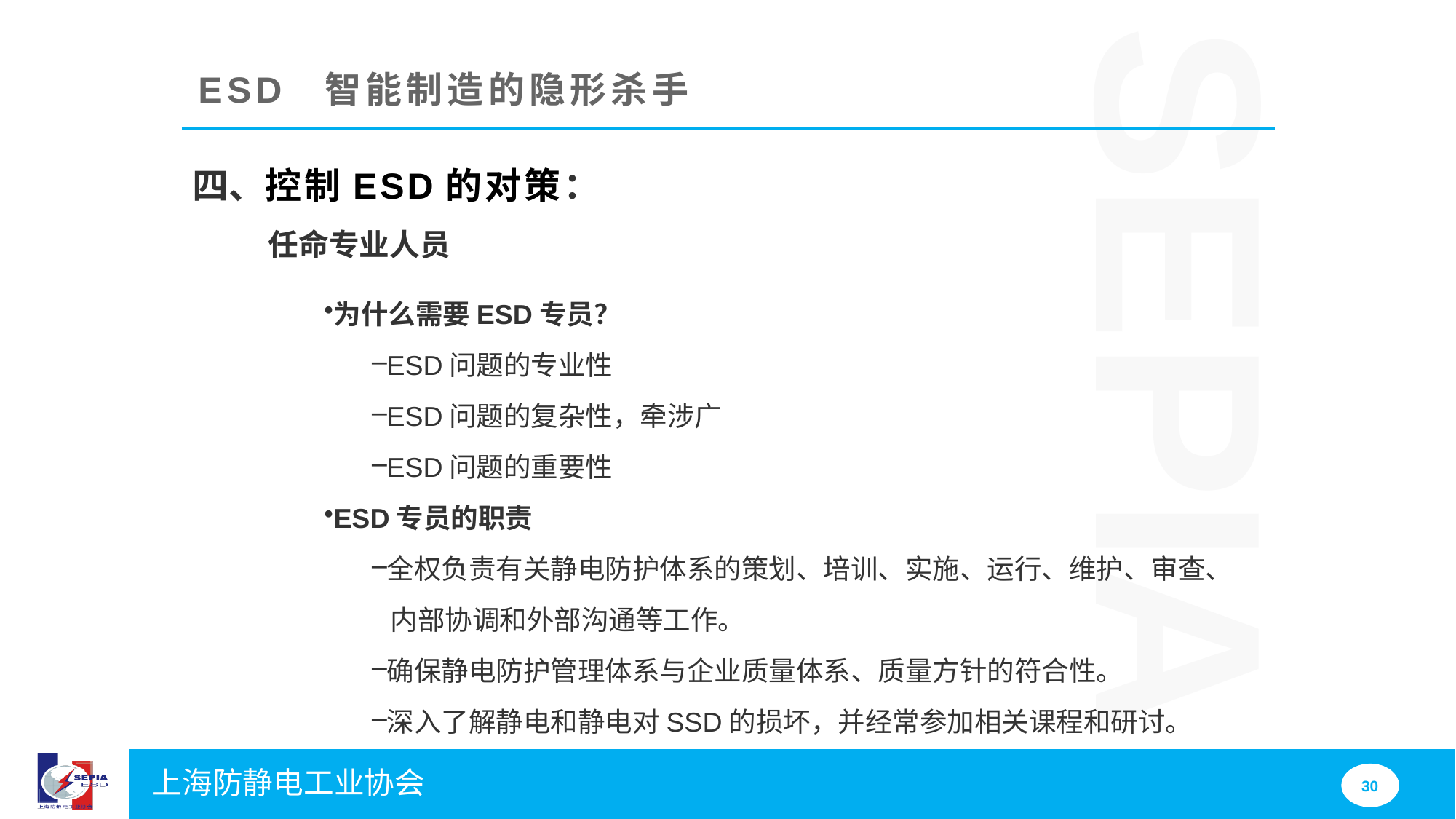

ESD  智能制造的隐形杀手
四、控制ESD的对策：
任命专业人员
为什么需要ESD专员？
ESD问题的专业性
ESD问题的复杂性，牵涉广
ESD问题的重要性
ESD专员的职责
全权负责有关静电防护体系的策划、培训、实施、运行、维护、审查、
  内部协调和外部沟通等工作。
确保静电防护管理体系与企业质量体系、质量方针的符合性。
深入了解静电和静电对SSD的损坏，并经常参加相关课程和研讨。